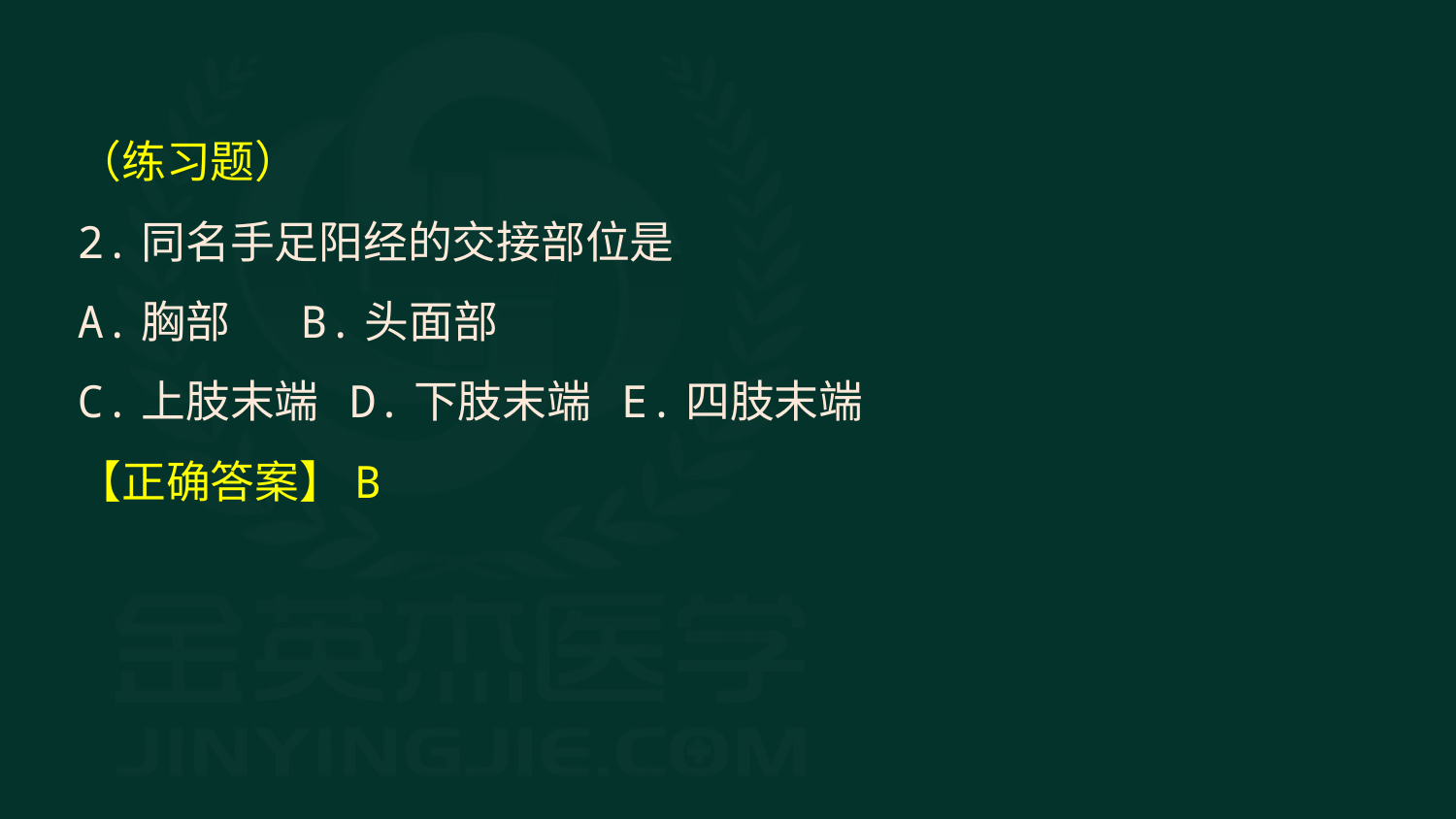

（练习题）
2.同名手足阳经的交接部位是
A.胸部      B.头面部
C.上肢末端  D.下肢末端  E.四肢末端
【正确答案】B